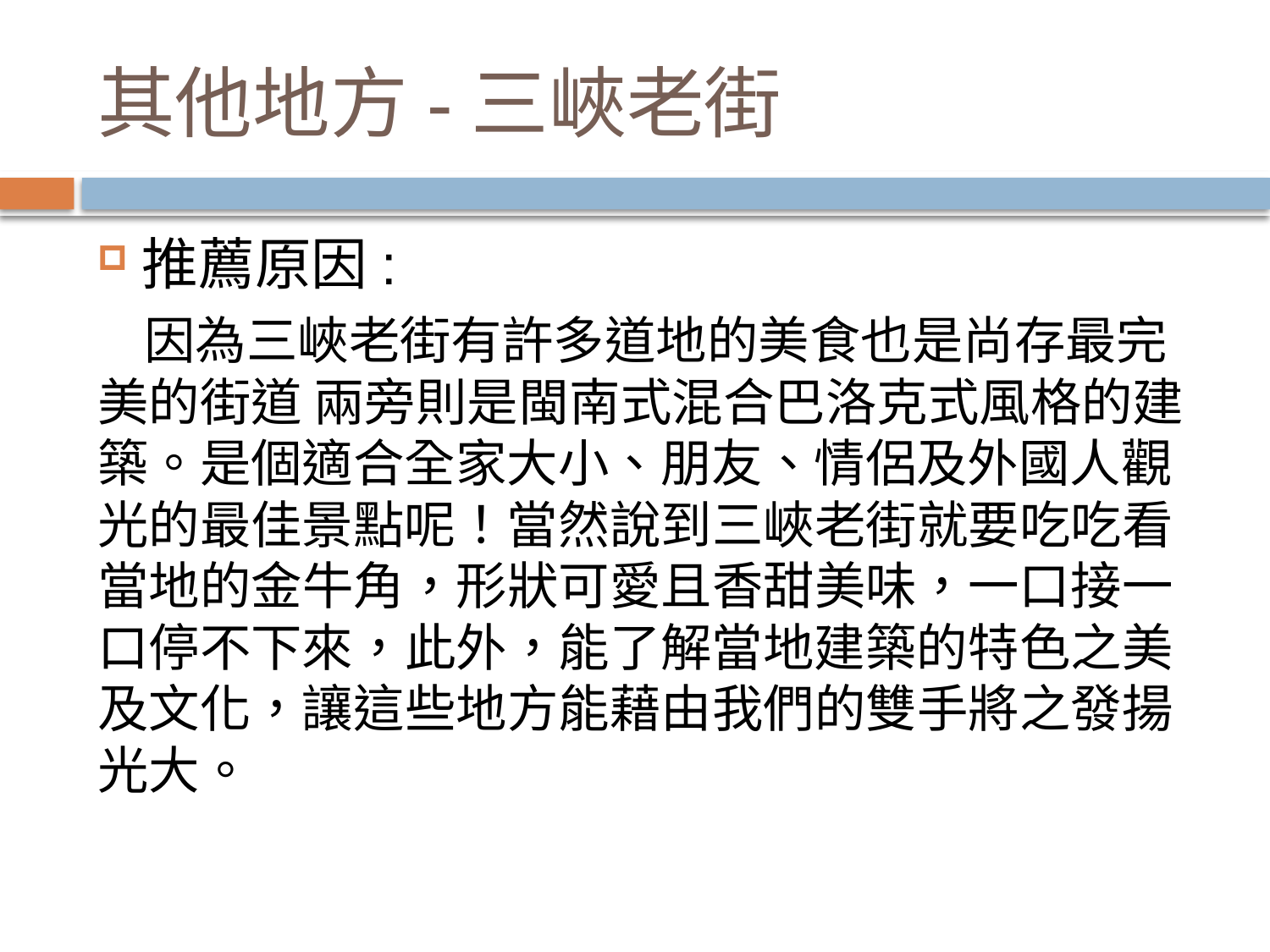

# 其他地方-三峽老街
推薦原因:
   因為三峽老街有許多道地的美食也是尚存最完美的街道 兩旁則是閩南式混合巴洛克式風格的建築。是個適合全家大小、朋友、情侶及外國人觀光的最佳景點呢！當然說到三峽老街就要吃吃看當地的金牛角，形狀可愛且香甜美味，一口接一口停不下來，此外，能了解當地建築的特色之美及文化，讓這些地方能藉由我們的雙手將之發揚光大。